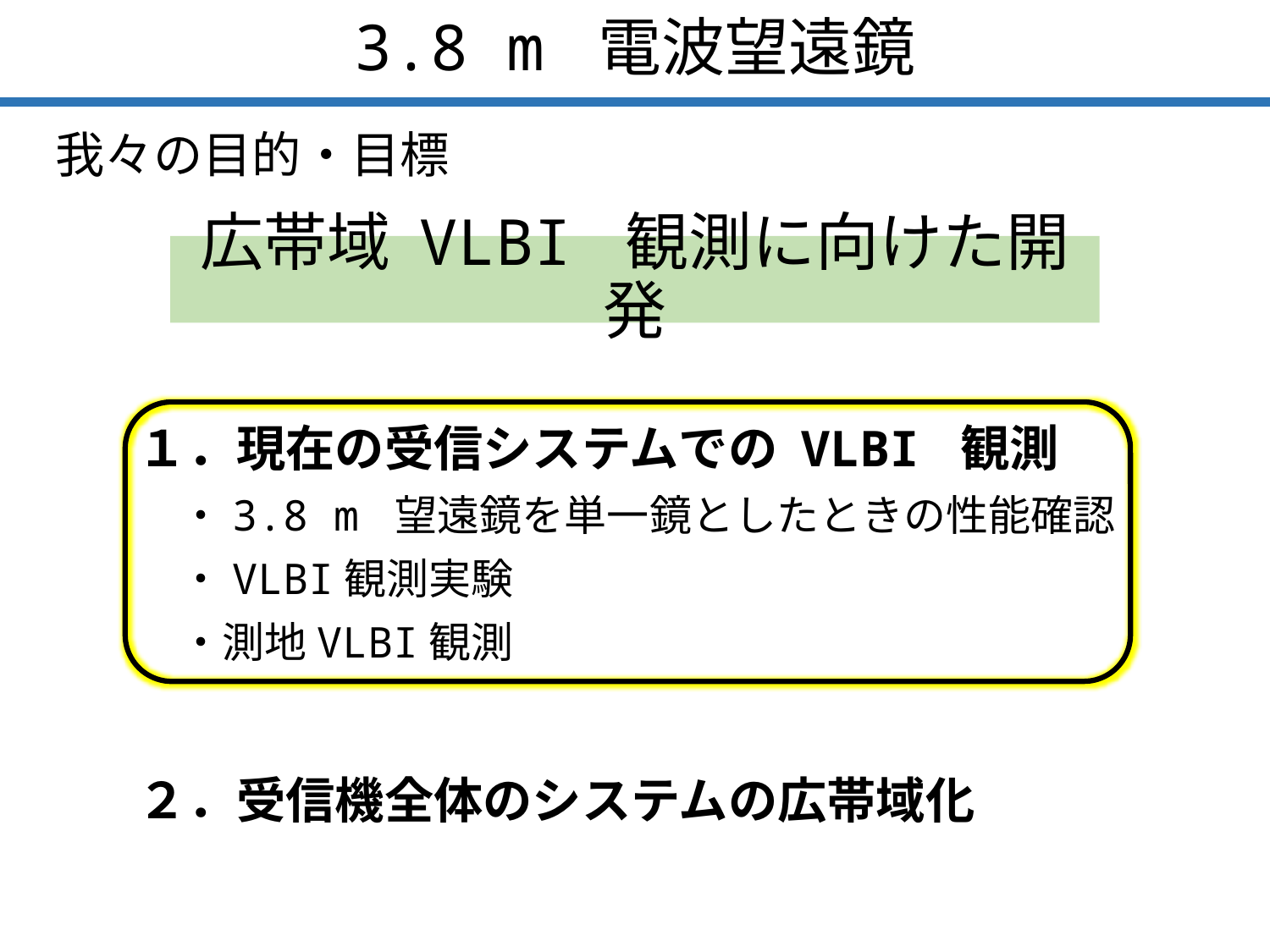

3.8 m 電波望遠鏡
我々の目的・目標
広帯域 VLBI 観測に向けた開発

１．現在の受信システムでの VLBI 観測
　・3.8 m 望遠鏡を単一鏡としたときの性能確認
　・VLBI観測実験
　・測地VLBI観測
２．受信機全体のシステムの広帯域化